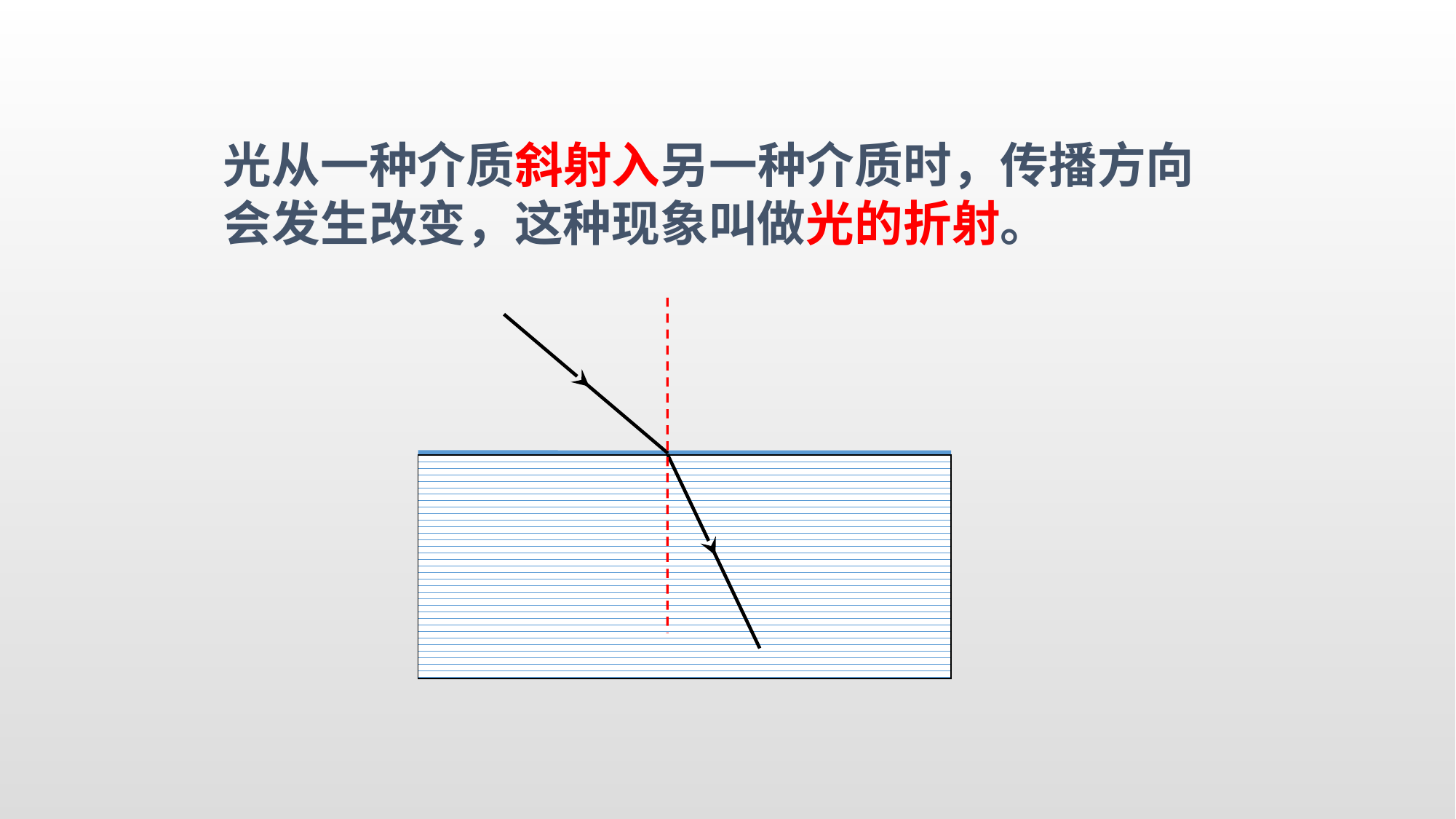

光从一种介质斜射入另一种介质时，传播方向会发生改变，这种现象叫做光的折射。